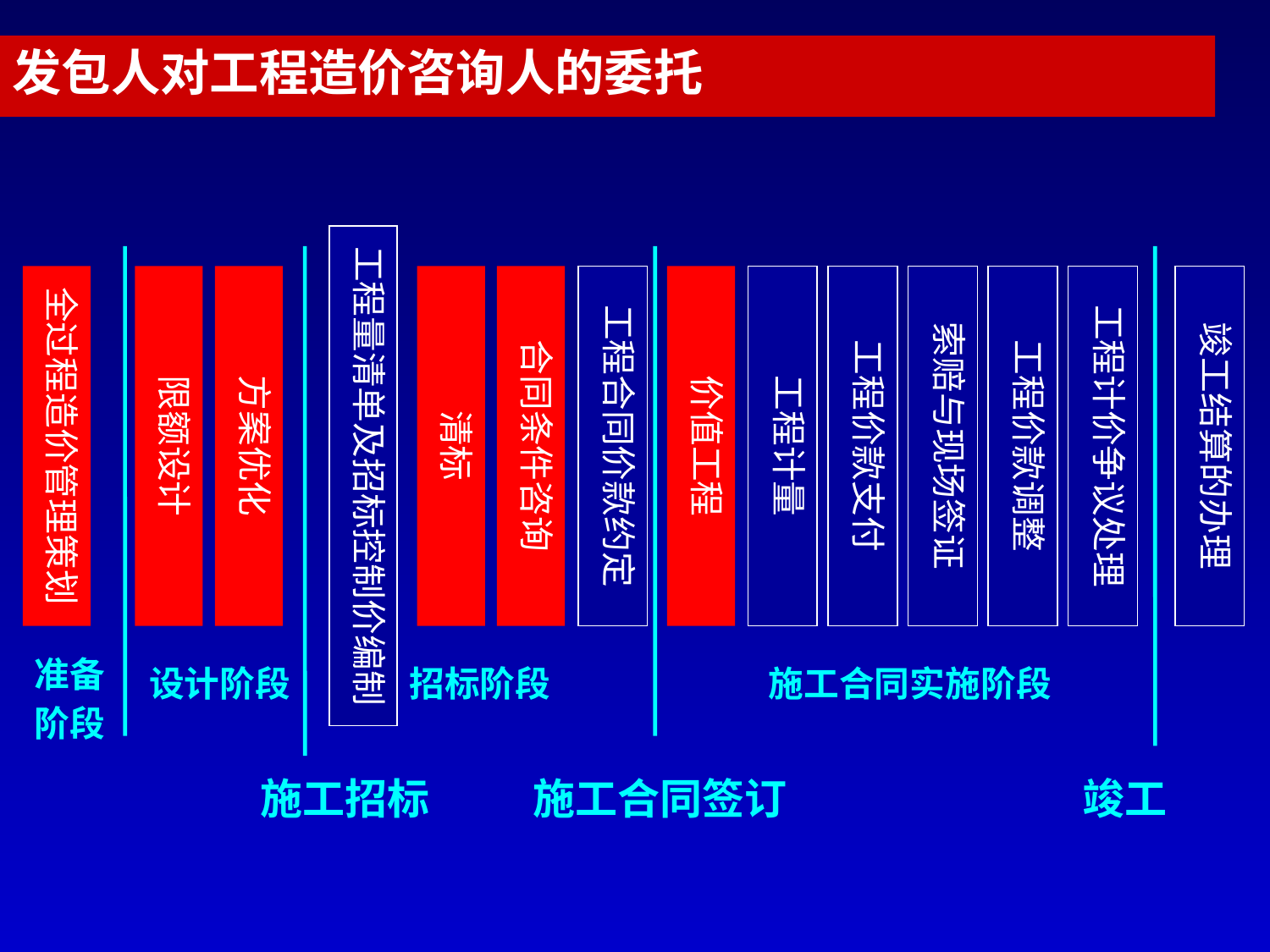

发包人对工程造价咨询人的委托
工程量清单及招标控制价编制

全过程造价管理策划
限额设计
方案优化
清标
合同条件咨询
工程合同价款约定
价值工程
工程计量
工程价款支付
索赔与现场签证
工程价款调整
工程计价争议处理
竣工结算的办理
准备
阶段
设计阶段
招标阶段
施工合同实施阶段
施工招标
施工合同签订
竣工
16